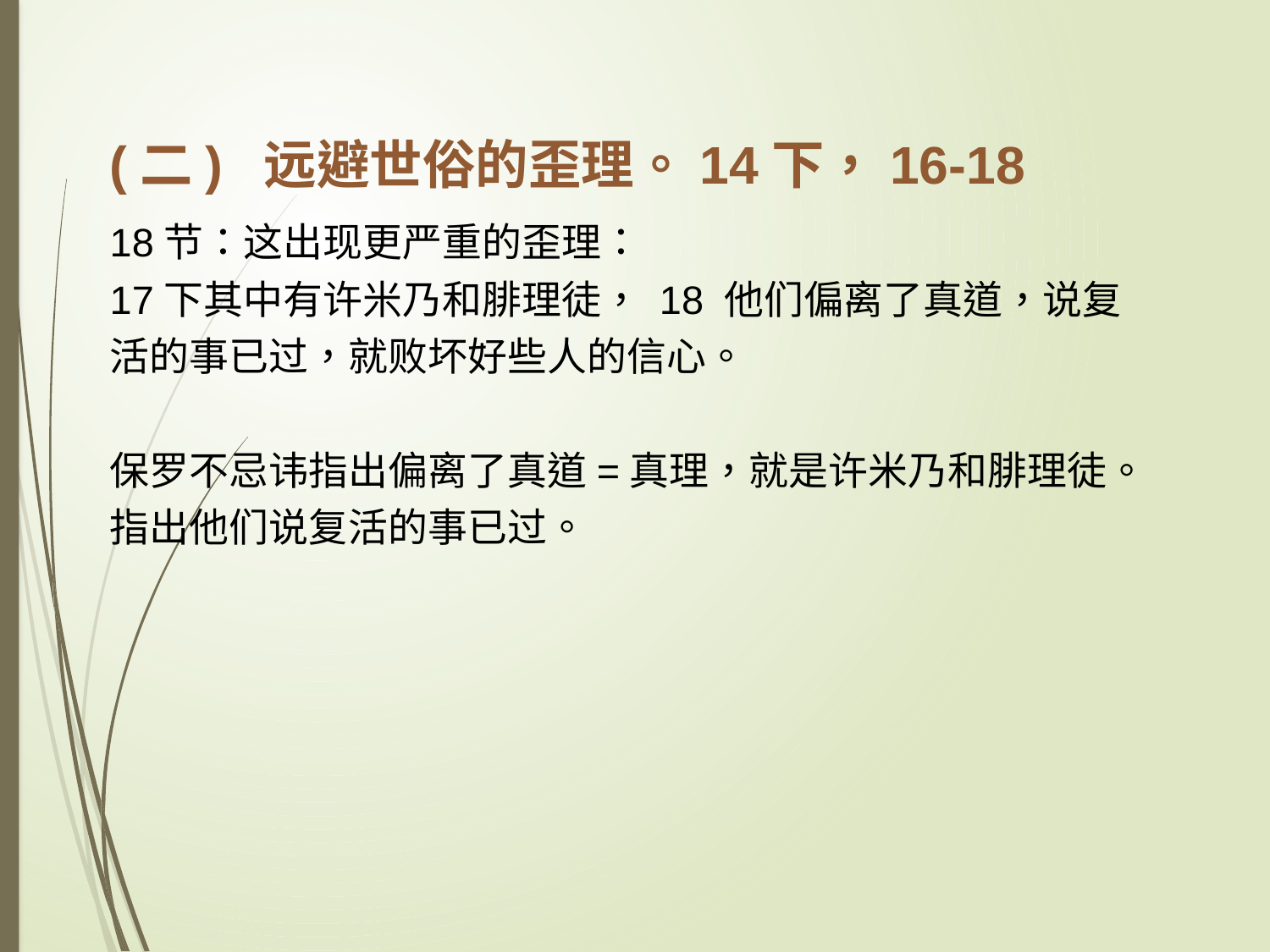

(二)	 远避世俗的歪理。14下，16-18
18节：这出现更严重的歪理：
17下其中有许米乃和腓理徒， 18 他们偏离了真道，说复活的事已过，就败坏好些人的信心。

保罗不忌讳指出偏离了真道=真理，就是许米乃和腓理徒。指出他们说复活的事已过。